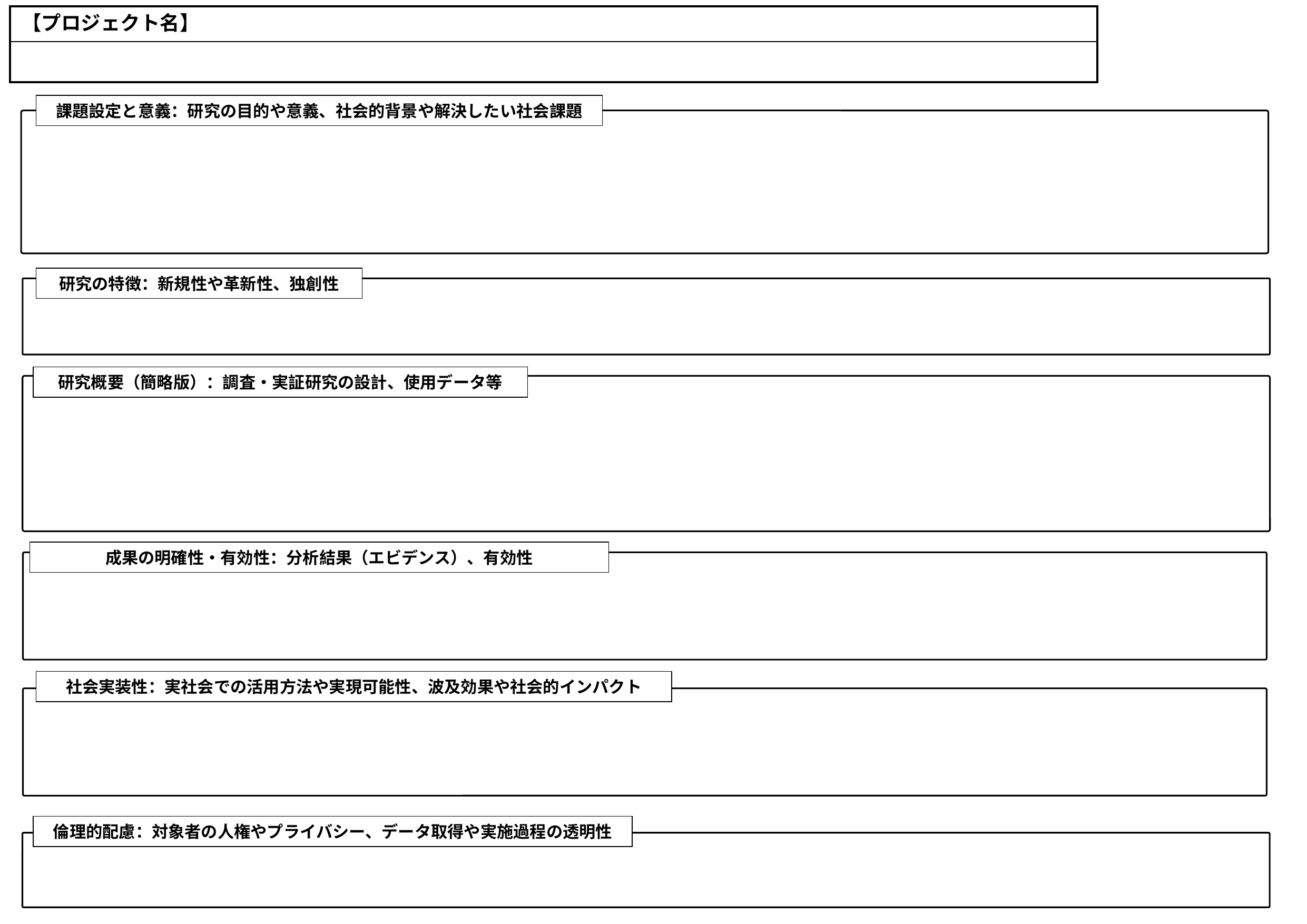

| 【プロジェクト名】 |
| --- |
|  |
課題設定と意義：研究の目的や意義、社会的背景や解決したい社会課題

研究の特徴：新規性や革新性、独創性

研究概要（簡略版）：調査・実証研究の設計、使用データ等

研究に至った社会的背景や意義、解決したい課題
成果の明確性・有効性：分析結果（エビデンス）、有効性

社会実装性：実社会での活用方法や実現可能性、波及効果や社会的インパクト

倫理的配慮：対象者の人権やプライバシー、データ取得や実施過程の透明性